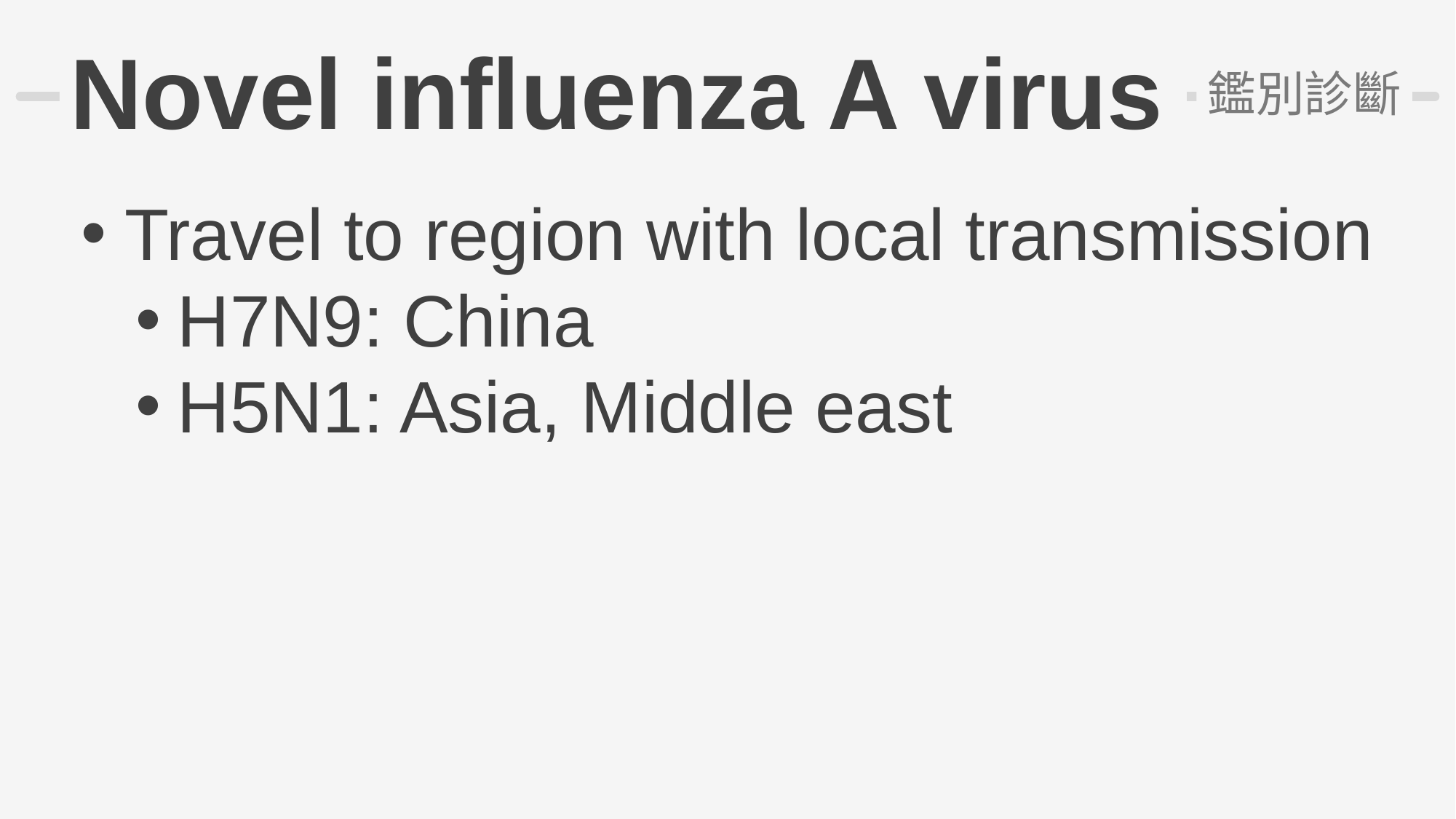

# Novel influenza A virus
鑑別診斷
Travel to region with local transmission
H7N9: China
H5N1: Asia, Middle east